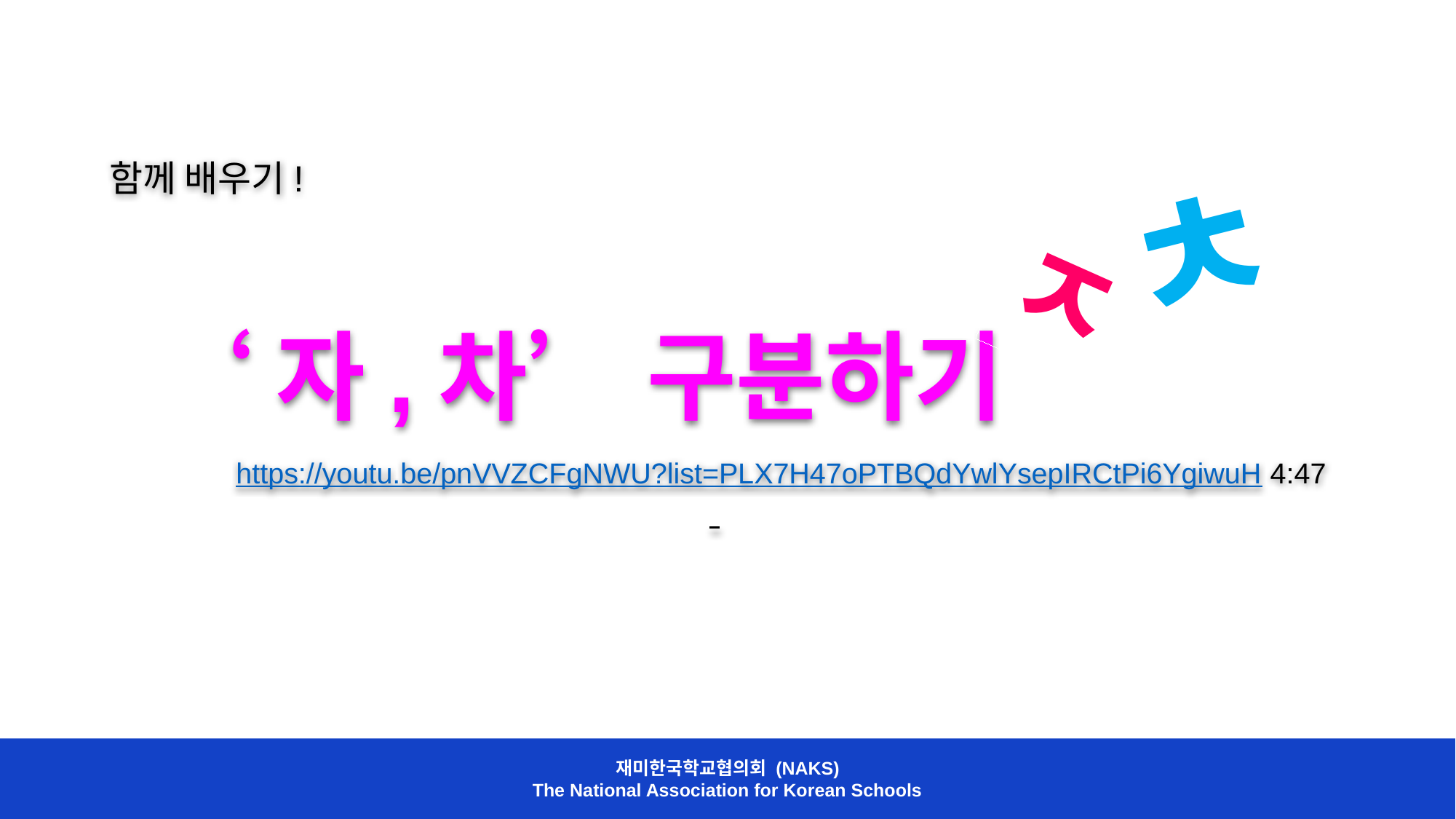

ㅊ
    함께 배우기!

    ‘자,차’ 구분하기

                     https://youtu.be/pnVVZCFgNWU?list=PLX7H47oPTBQdYwlYsepIRCtPi6YgiwuH 4:47

ㅈ
재미한국학교협의회 (NAKS)
The National Association for Korean Schools